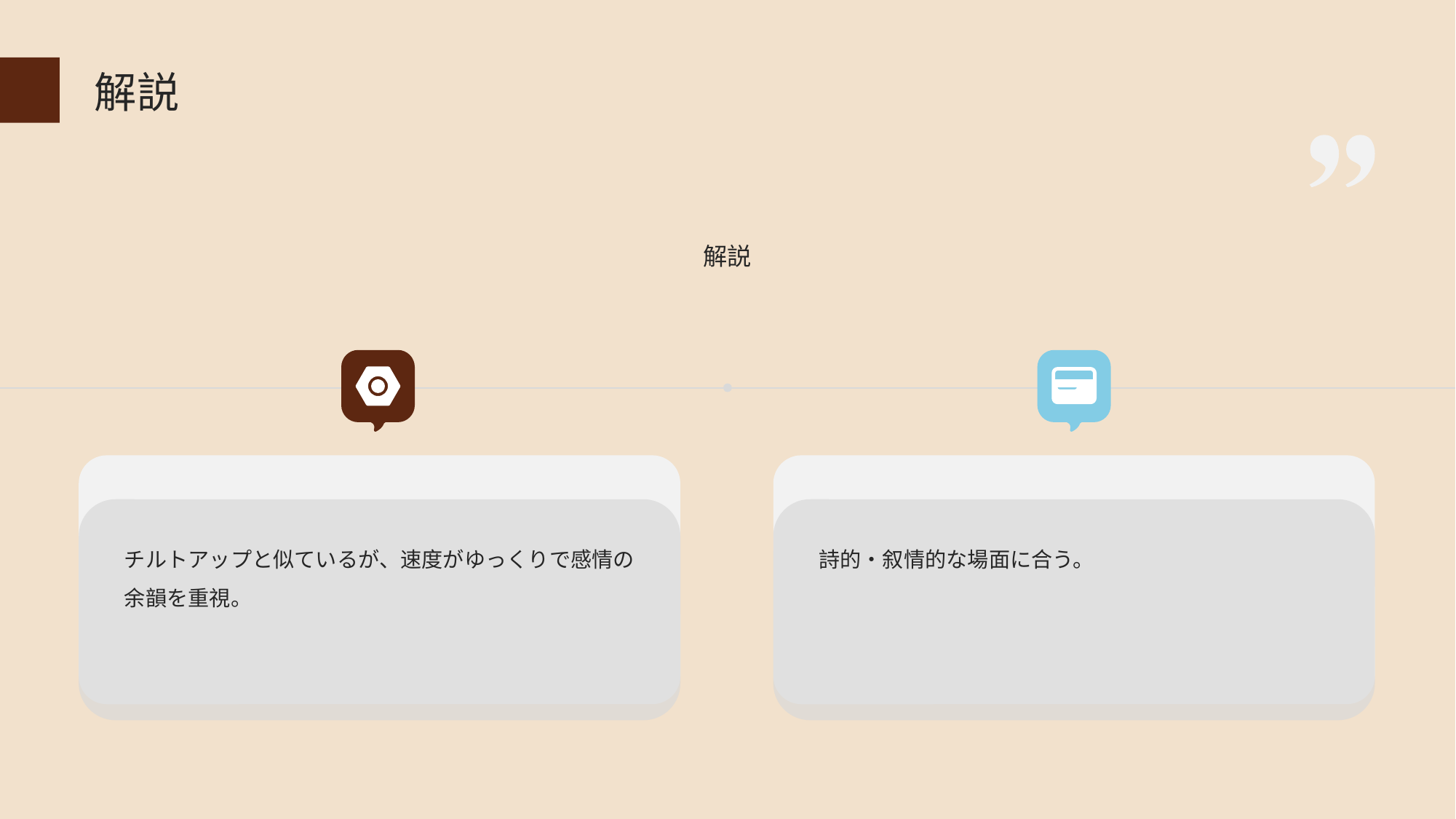

解説

解説

チルトアップと似ているが、速度がゆっくりで感情の余韻を重視。
詩的・叙情的な場面に合う。